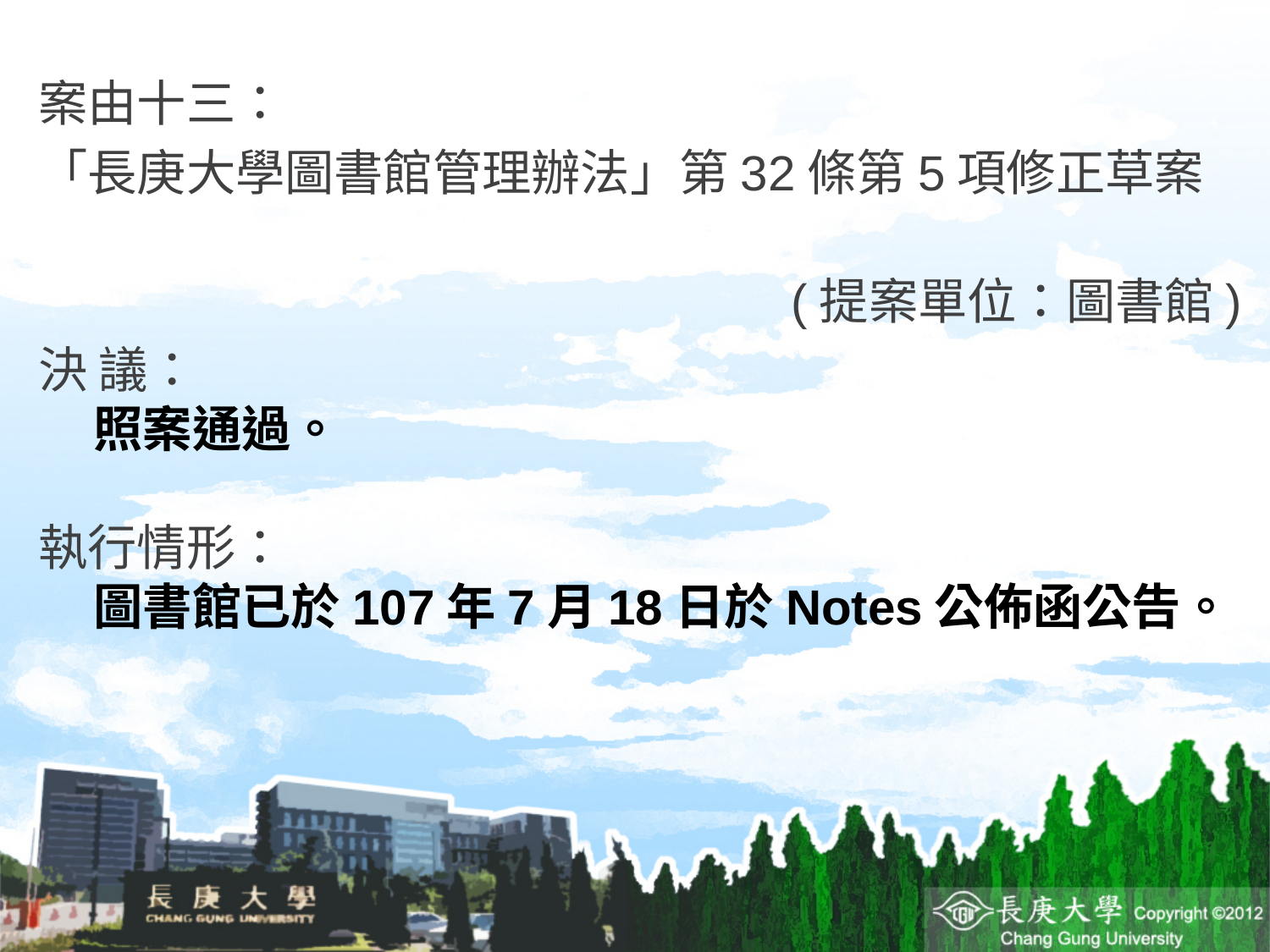

案由十三：
「長庚大學圖書館管理辦法」第32條第5項修正草案
 (提案單位：圖書館)
決 議：
照案通過。

執行情形：
圖書館已於107年7月18日於Notes公佈函公告。